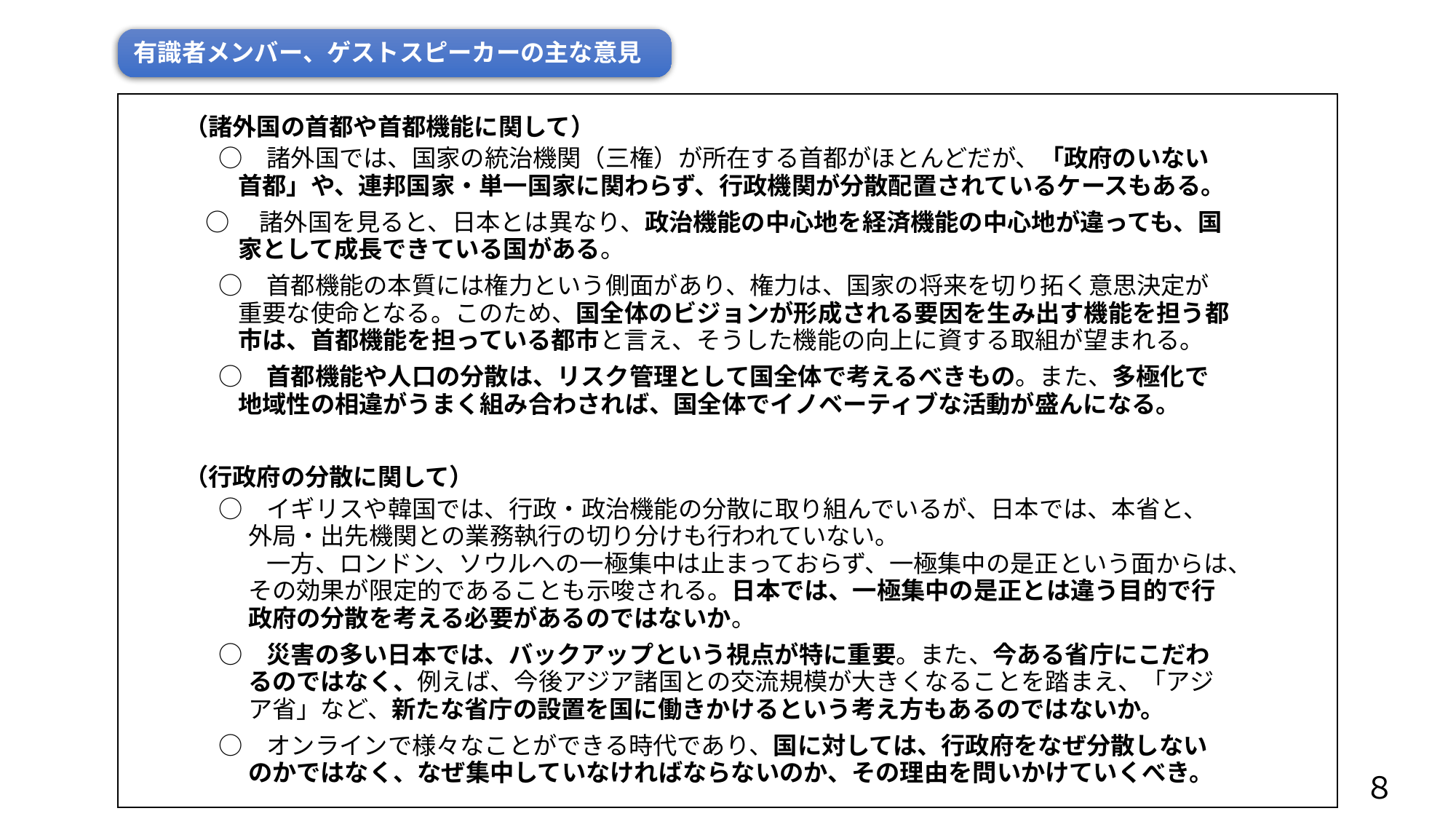

有識者メンバー、ゲストスピーカーの主な意見

（諸外国の首都や首都機能に関して）
　○　諸外国では、国家の統治機関（三権）が所在する首都がほとんどだが、「政府のいない首都」や、連邦国家・単一国家に関わらず、行政機関が分散配置されているケースもある。
  ○　諸外国を見ると、日本とは異なり、政治機能の中心地を経済機能の中心地が違っても、国家として成長できている国がある。
　○　首都機能の本質には権力という側面があり、権力は、国家の将来を切り拓く意思決定が重要な使命となる。このため、国全体のビジョンが形成される要因を生み出す機能を担う都市は、首都機能を担っている都市と言え、そうした機能の向上に資する取組が望まれる。
　○　首都機能や人口の分散は、リスク管理として国全体で考えるべきもの。また、多極化で地域性の相違がうまく組み合わされば、国全体でイノベーティブな活動が盛んになる。

（行政府の分散に関して）
　○　イギリスや韓国では、行政・政治機能の分散に取り組んでいるが、日本では、本省と、外局・出先機関との業務執行の切り分けも行われていない。
　　　一方、ロンドン、ソウルへの一極集中は止まっておらず、一極集中の是正という面からは、その効果が限定的であることも示唆される。日本では、一極集中の是正とは違う目的で行政府の分散を考える必要があるのではないか。
　○　災害の多い日本では、バックアップという視点が特に重要。また、今ある省庁にこだわるのではなく、例えば、今後アジア諸国との交流規模が大きくなることを踏まえ、「アジア省」など、新たな省庁の設置を国に働きかけるという考え方もあるのではないか。
　○　オンラインで様々なことができる時代であり、国に対しては、行政府をなぜ分散しないのかではなく、なぜ集中していなければならないのか、その理由を問いかけていくべき。

８